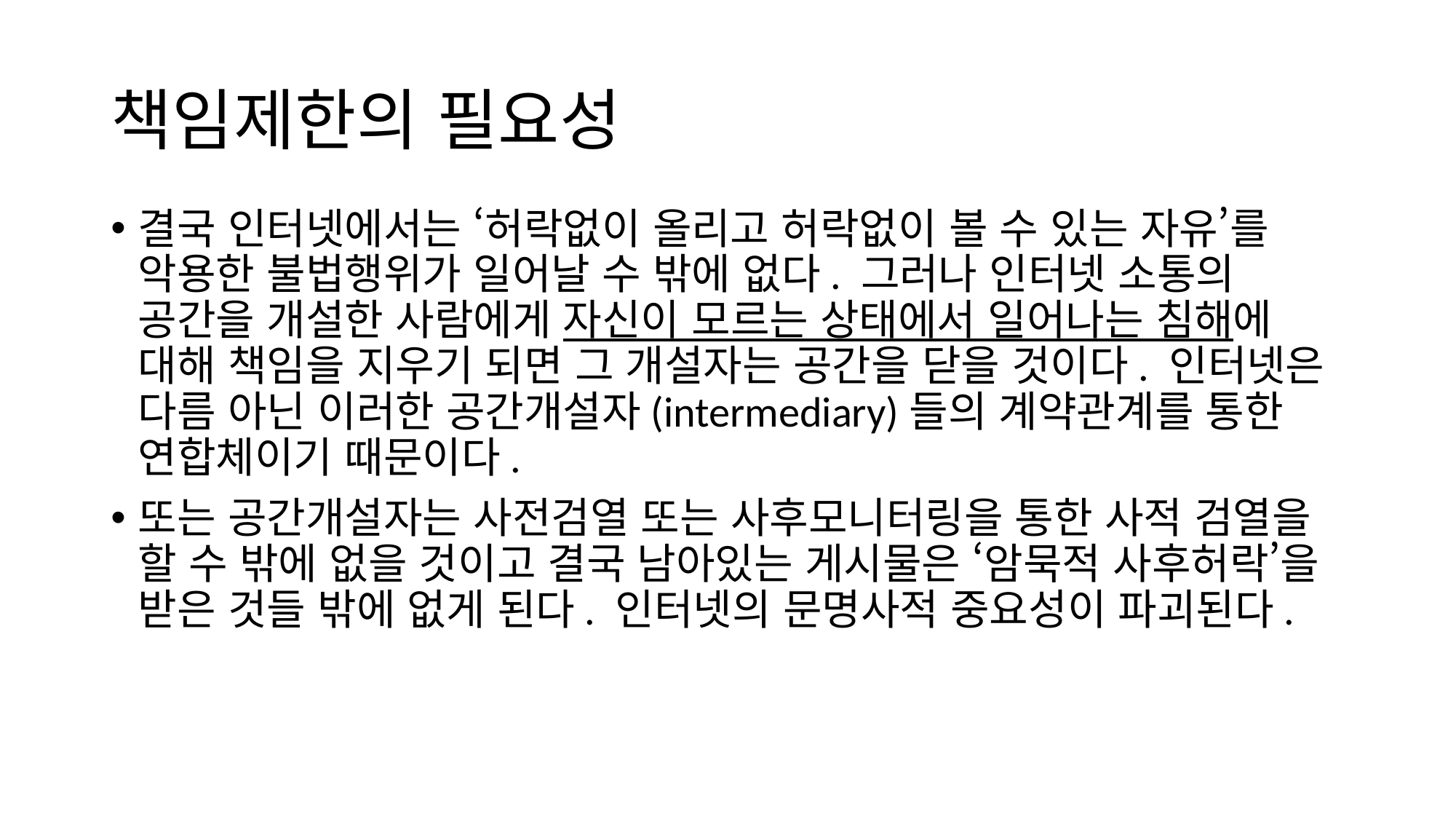

# 책임제한의 필요성
결국 인터넷에서는 ‘허락없이 올리고 허락없이 볼 수 있는 자유’를 악용한 불법행위가 일어날 수 밖에 없다. 그러나 인터넷 소통의 공간을 개설한 사람에게 자신이 모르는 상태에서 일어나는 침해에 대해 책임을 지우기 되면 그 개설자는 공간을 닫을 것이다. 인터넷은 다름 아닌 이러한 공간개설자(intermediary)들의 계약관계를 통한 연합체이기 때문이다.
또는 공간개설자는 사전검열 또는 사후모니터링을 통한 사적 검열을 할 수 밖에 없을 것이고 결국 남아있는 게시물은 ‘암묵적 사후허락’을 받은 것들 밖에 없게 된다. 인터넷의 문명사적 중요성이 파괴된다.